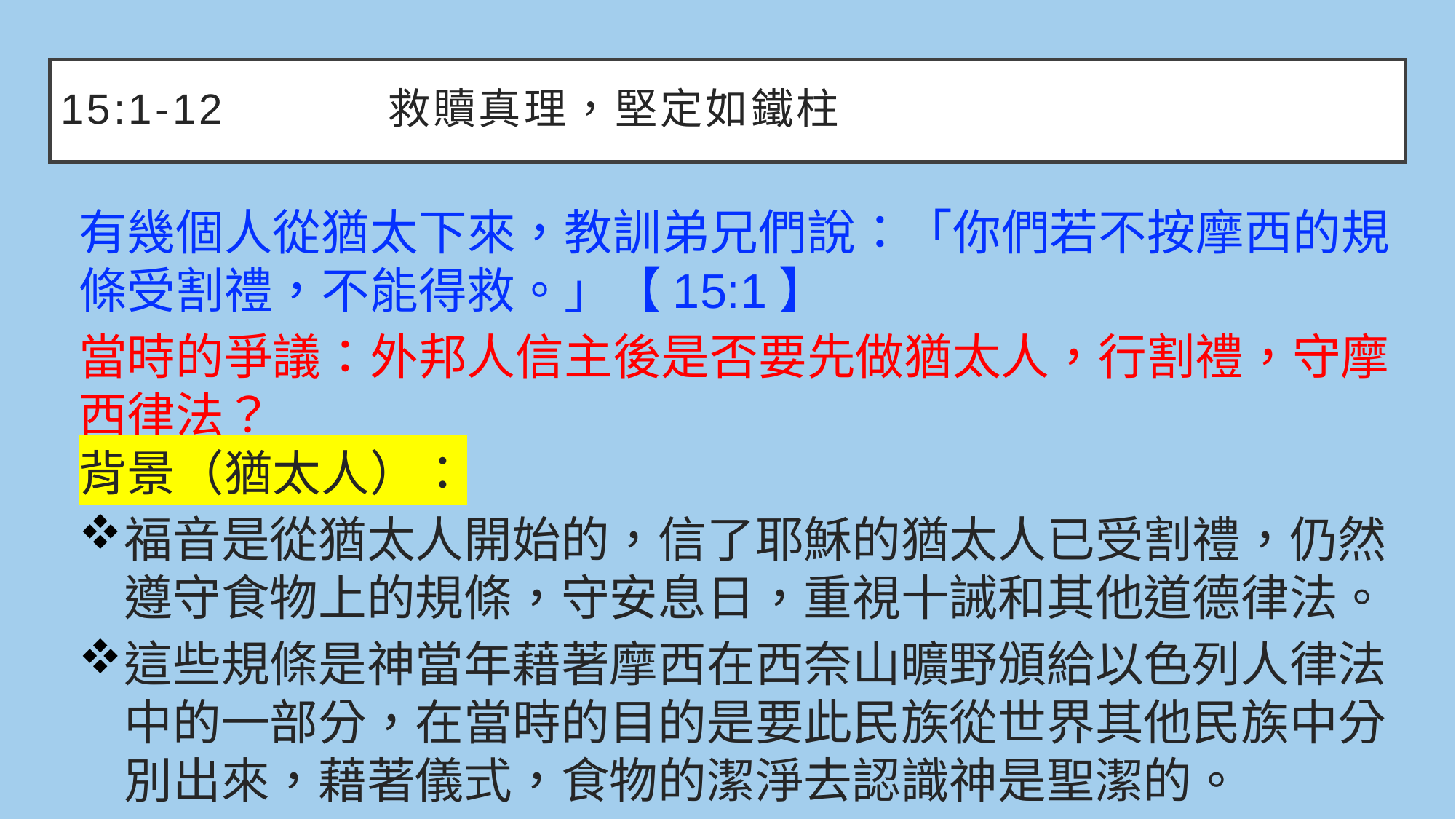

# 15:1-12		救贖真理，堅定如鐵柱
有幾個人從猶太下來，教訓弟兄們說：「你們若不按摩西的規條受割禮，不能得救。」【15:1】
當時的爭議：外邦人信主後是否要先做猶太人，行割禮，守摩西律法？
背景（猶太人）：
福音是從猶太人開始的，信了耶穌的猶太人已受割禮，仍然遵守食物上的規條，守安息日，重視十誡和其他道德律法。
這些規條是神當年藉著摩西在西奈山曠野頒給以色列人律法中的一部分，在當時的目的是要此民族從世界其他民族中分別出來，藉著儀式，食物的潔淨去認識神是聖潔的。